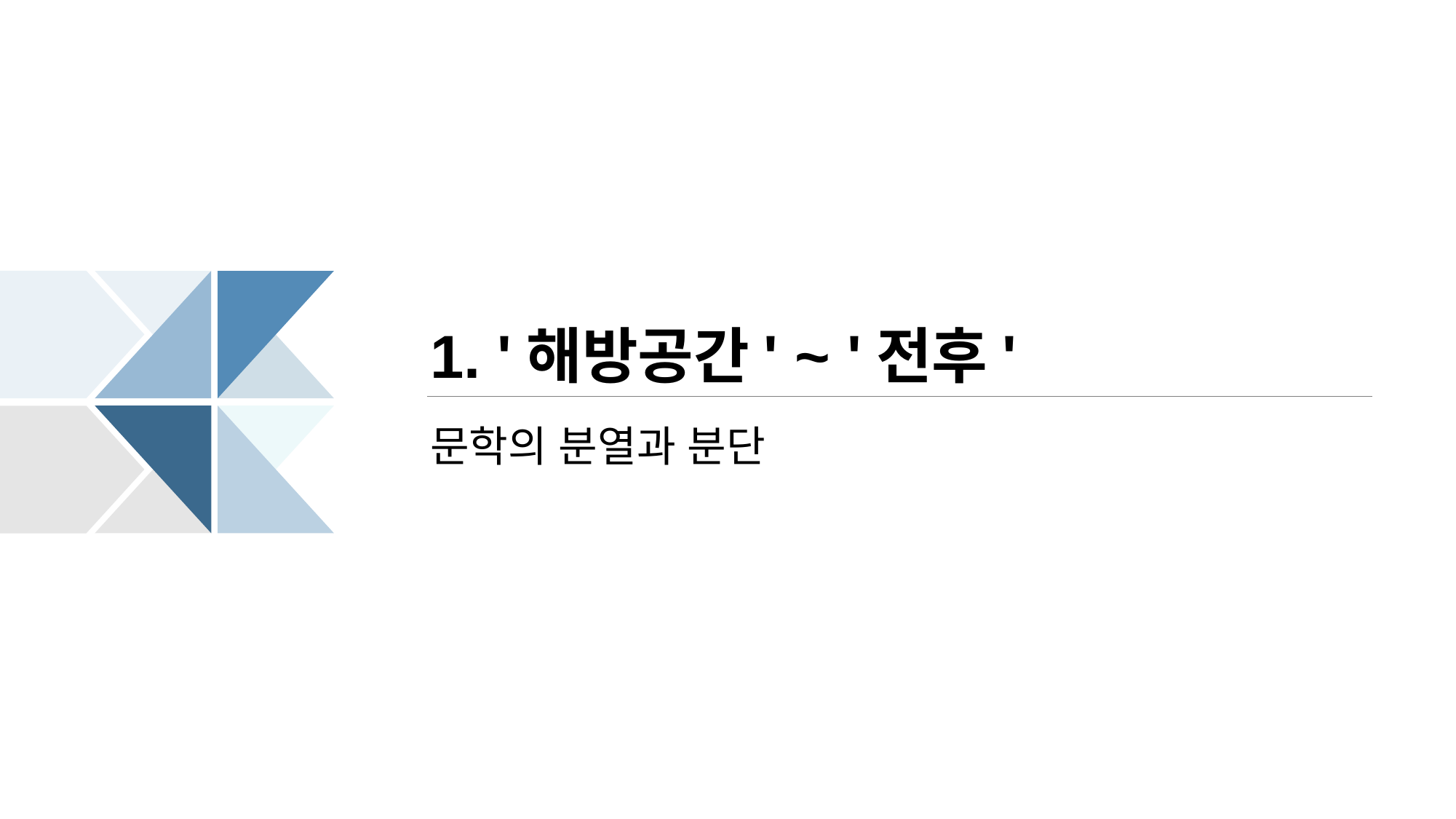

# 1. '해방공간' ~ '전후'
문학의 분열과 분단